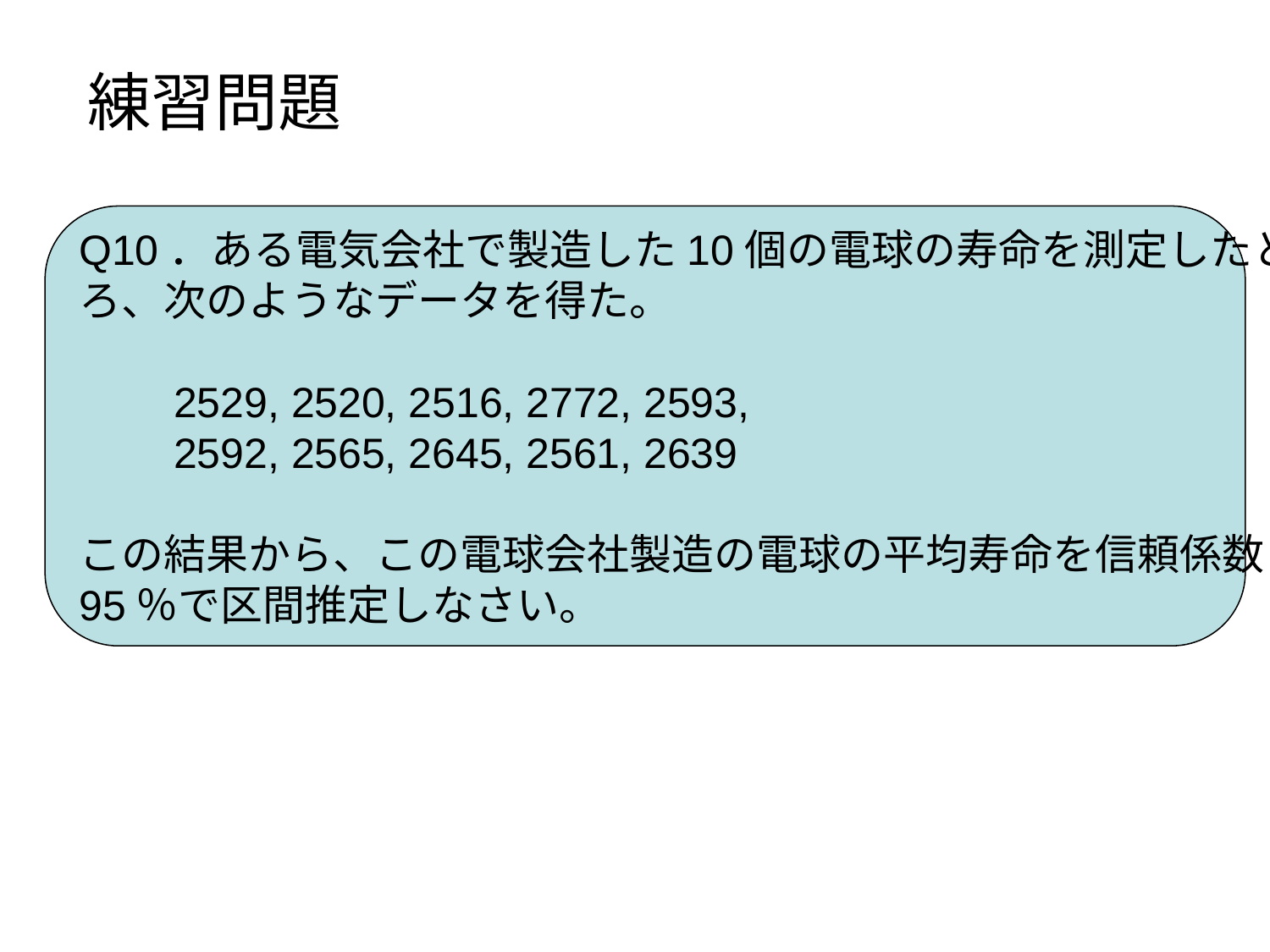

練習問題
Q10．ある電気会社で製造した10個の電球の寿命を測定したとこ
ろ、次のようなデータを得た。

　　2529, 2520, 2516, 2772, 2593,
　　2592, 2565, 2645, 2561, 2639

この結果から、この電球会社製造の電球の平均寿命を信頼係数
95％で区間推定しなさい。